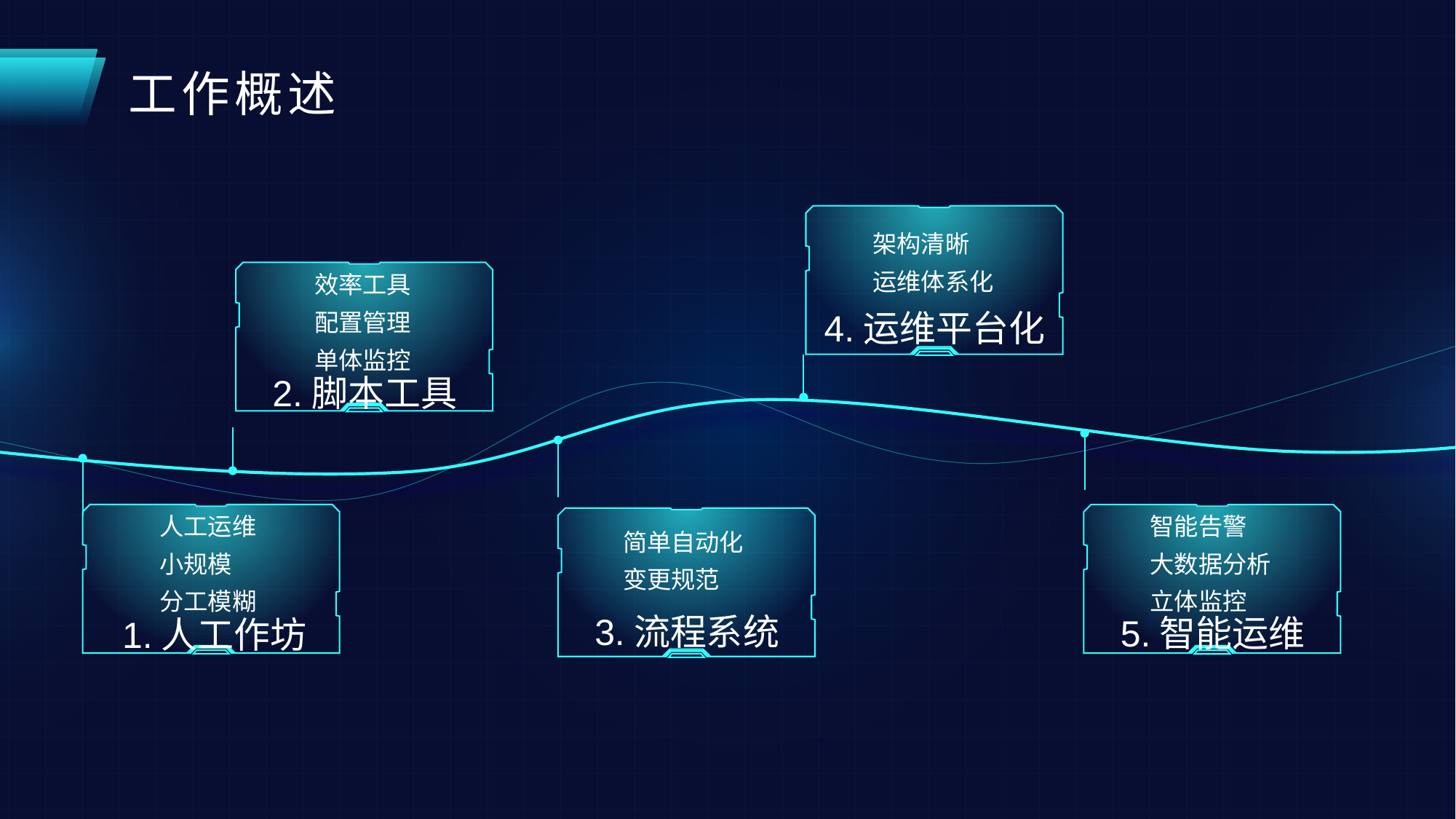

工作概述

架构清晰
运维体系化
效率工具
配置管理
单体监控

4.运维平台化

2.脚本工具

人工运维
小规模
分工模糊
智能告警
大数据分析
立体监控

简单自动化
变更规范
3.流程系统
5.智能运维
1.人工作坊